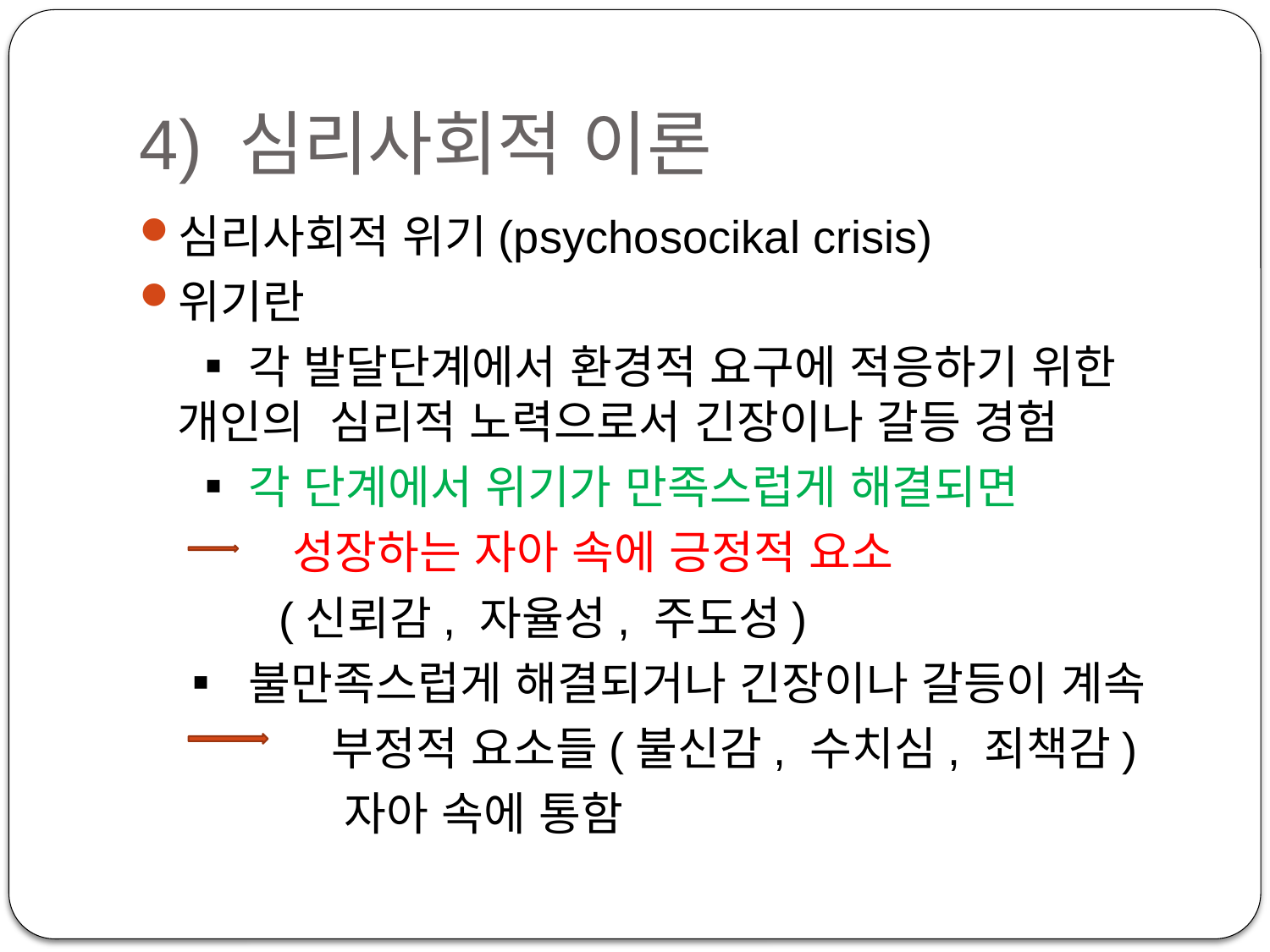

# 4) 심리사회적 이론
심리사회적 위기(psychosocikal crisis)
위기란
    ▪각 발달단계에서 환경적 요구에 적응하기 위한 개인의  심리적 노력으로서 긴장이나 갈등 경험
    ▪각 단계에서 위기가 만족스럽게 해결되면
           성장하는 자아 속에 긍정적 요소
           (신뢰감, 자율성, 주도성)
   ▪ 불만족스럽게 해결되거나 긴장이나 갈등이 계속
              부정적 요소들(불신감, 수치심, 죄책감)
               자아 속에 통함